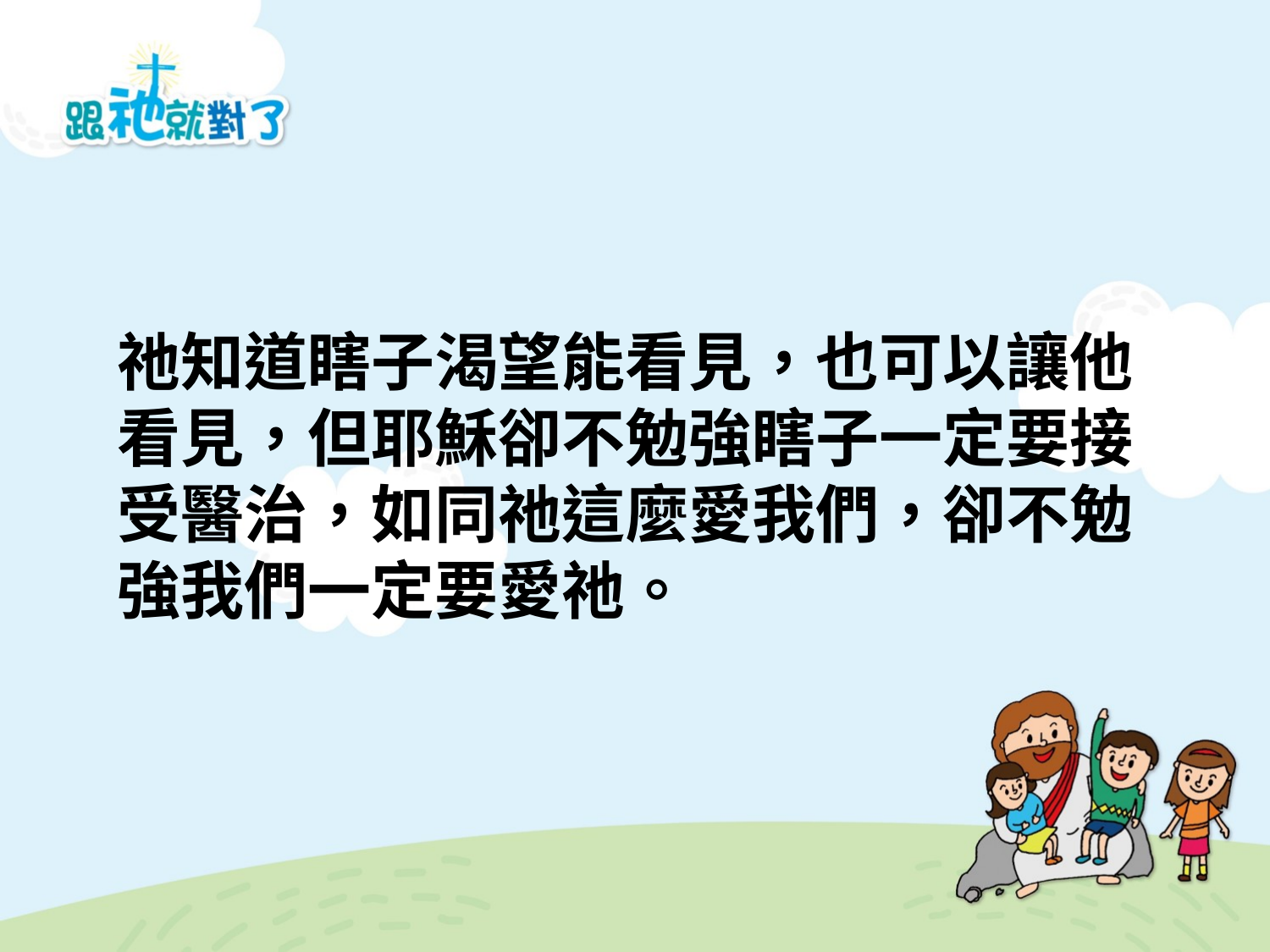

祂知道瞎子渴望能看見，也可以讓他看見，但耶穌卻不勉強瞎子一定要接受醫治，如同祂這麼愛我們，卻不勉強我們一定要愛祂。